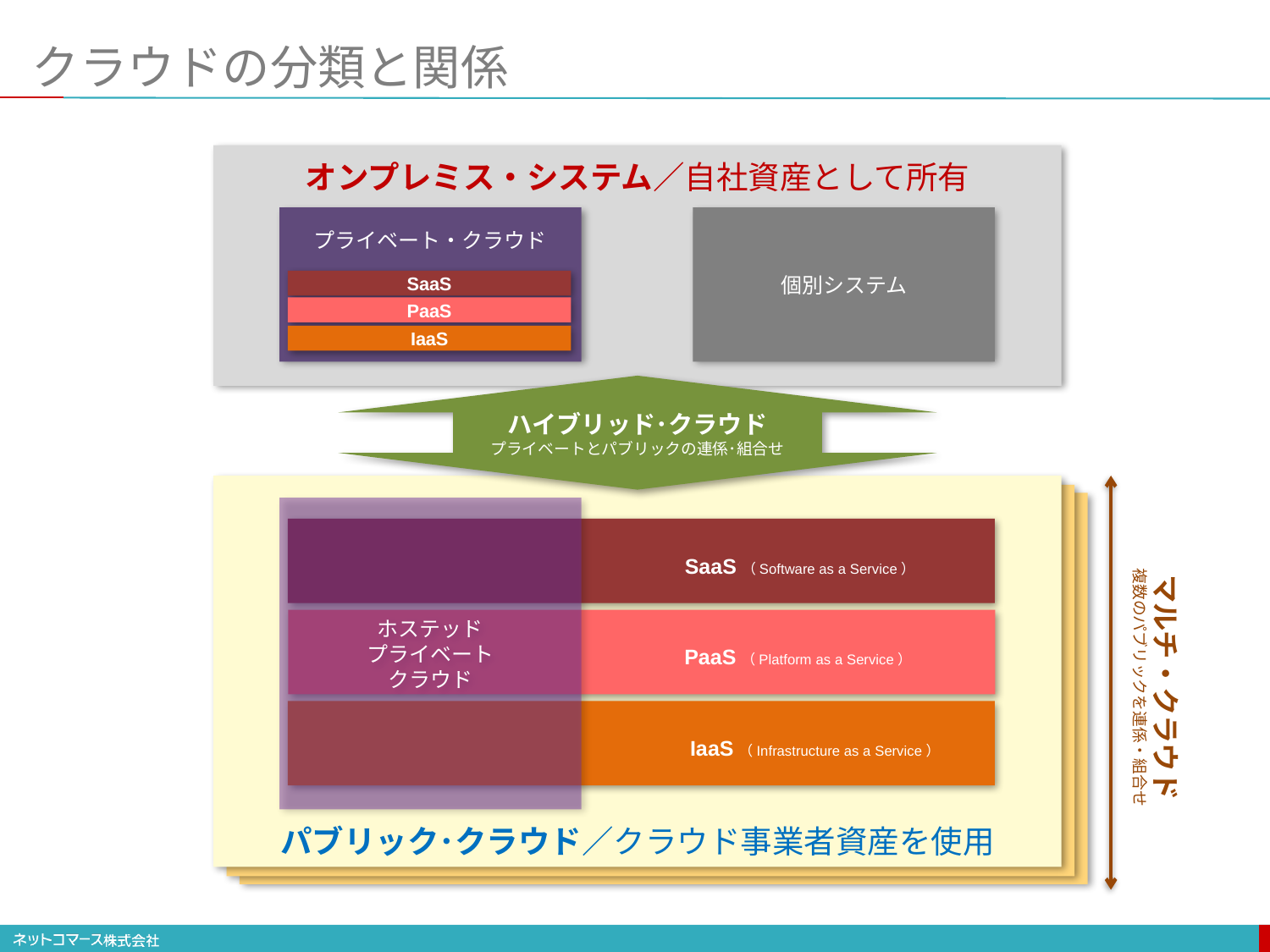

# クラウドの分類と関係

オンプレミス・システム／自社資産として所有
個別システム

プライベート・クラウド
SaaS
PaaS
IaaS

ハイブリッド･クラウド
プライベートとパブリックの連係･組合せ

ホステッド
プライベート
クラウド

SaaS（Software as a Service）
マルチ・クラウド
複数のパブリックを連係・組合せ

PaaS（Platform as a Service）

IaaS（Infrastructure as a Service）
パブリック･クラウド／クラウド事業者資産を使用